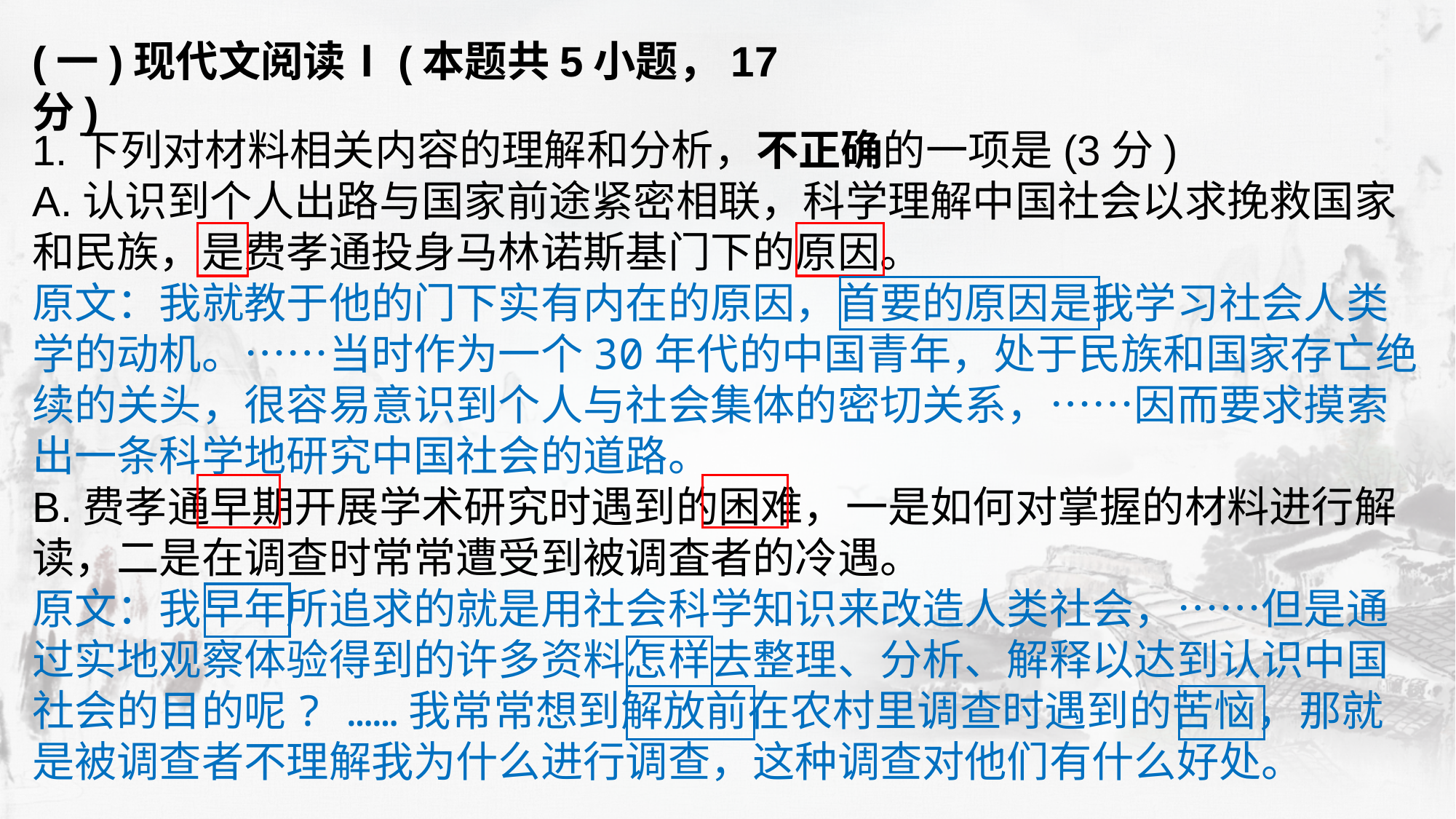

(一)现代文阅读Ⅰ(本题共5小题，17分)
1.下列对材料相关内容的理解和分析，不正确的一项是(3分)
A.认识到个人出路与国家前途紧密相联，科学理解中国社会以求挽救国家和民族，是费孝通投身马林诺斯基门下的原因。
原文：我就教于他的门下实有内在的原因，首要的原因是我学习社会人类学的动机。……当时作为一个30年代的中国青年，处于民族和国家存亡绝续的关头，很容易意识到个人与社会集体的密切关系，……因而要求摸索出一条科学地研究中国社会的道路。
B.费孝通早期开展学术研究时遇到的困难，一是如何对掌握的材料进行解读，二是在调查时常常遭受到被调査者的冷遇。
原文：我早年所追求的就是用社会科学知识来改造人类社会，……但是通过实地观察体验得到的许多资料怎样去整理、分析、解释以达到认识中国社会的目的呢? ……我常常想到解放前在农村里调查时遇到的苦恼，那就是被调查者不理解我为什么进行调查，这种调查对他们有什么好处。